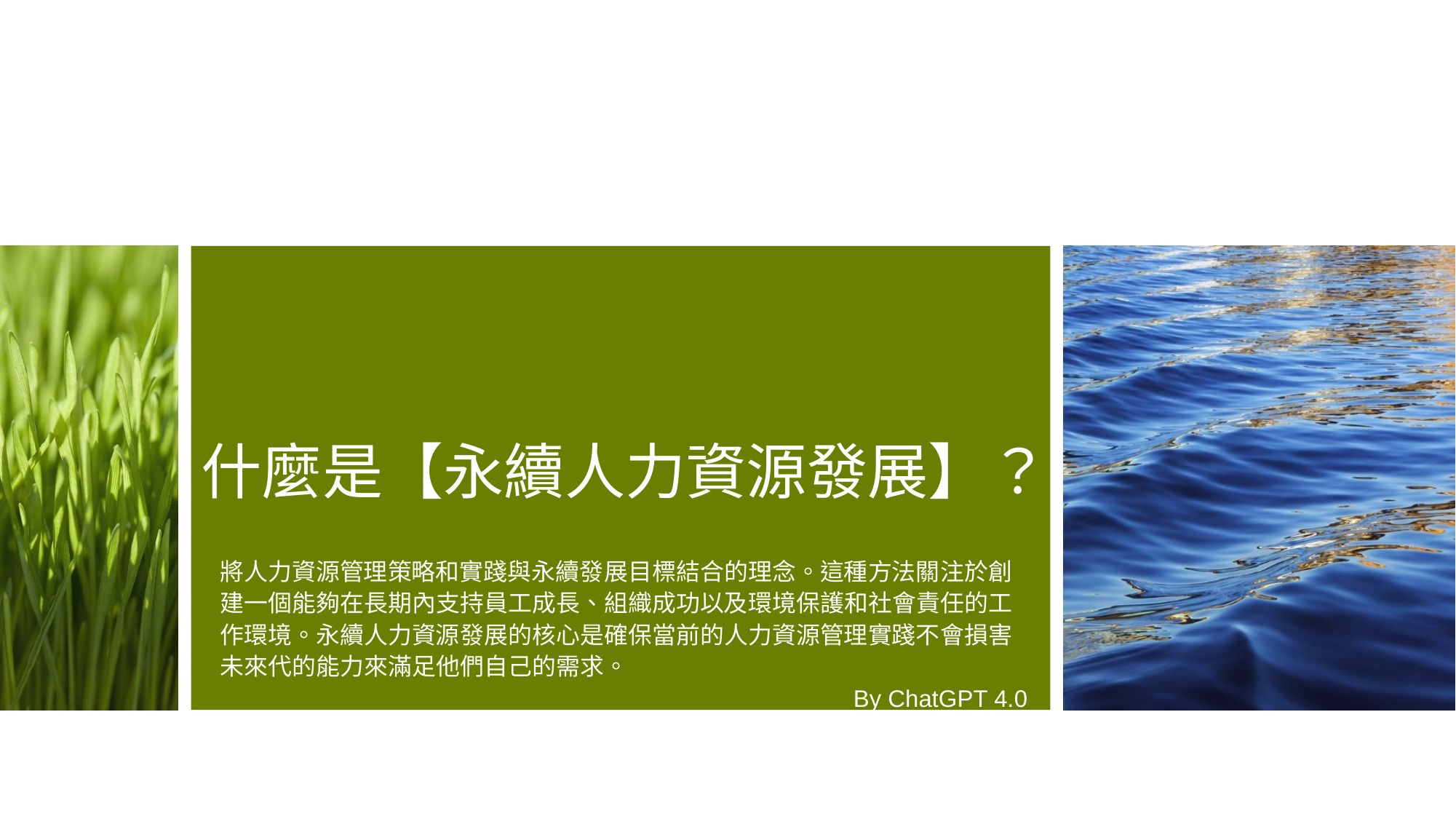

# 什麼是【永續人力資源發展】？
將人力資源管理策略和實踐與永續發展目標結合的理念。這種方法關注於創建一個能夠在長期內支持員工成長、組織成功以及環境保護和社會責任的工作環境。永續人力資源發展的核心是確保當前的人力資源管理實踐不會損害未來代的能力來滿足他們自己的需求。
By ChatGPT 4.0